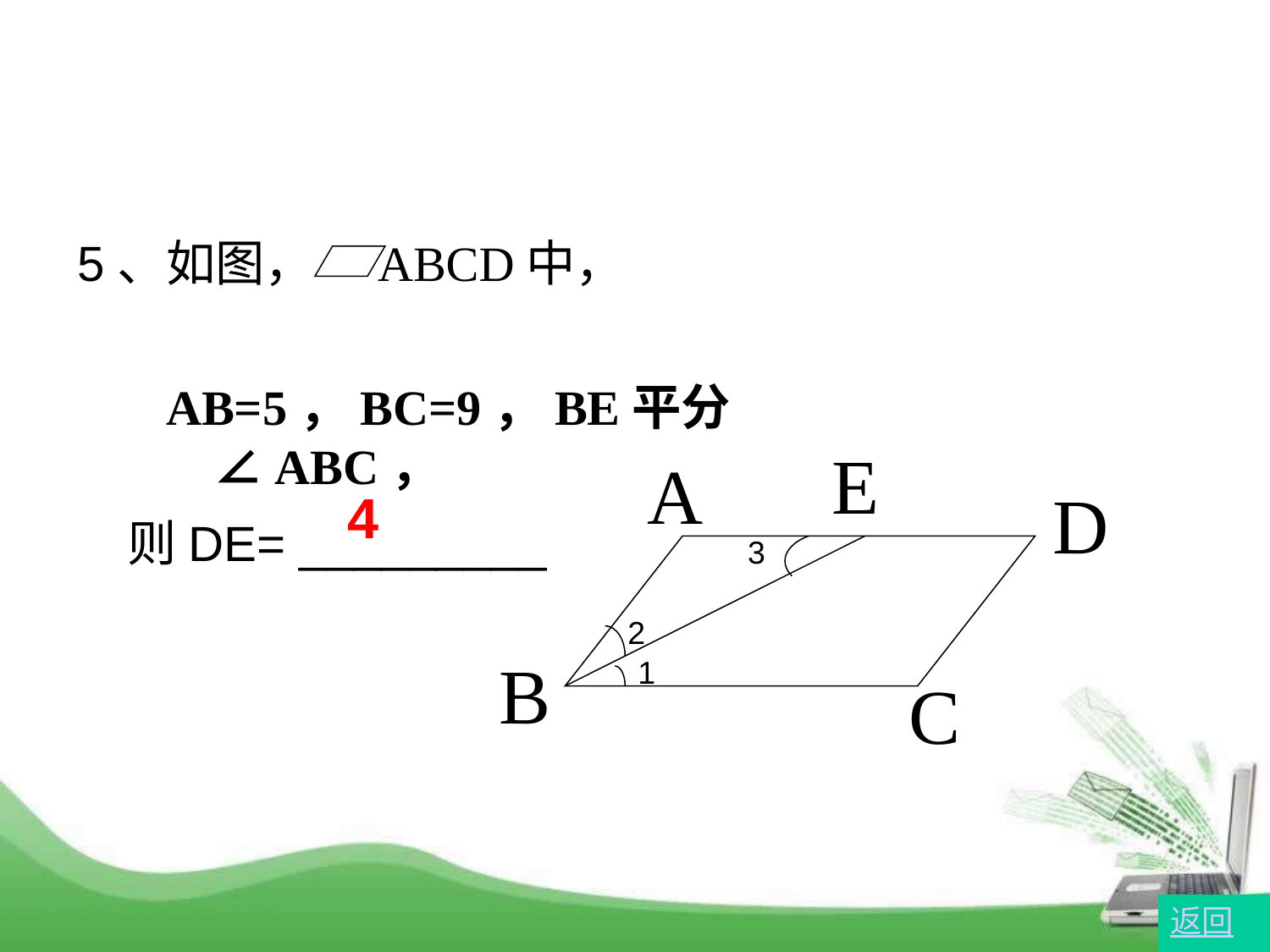

5、如图，
ABCD中，

AB=5，BC=9，BE平分∠ABC，

E
A
D

B
C
4
则DE= _________
3

2

1

返回